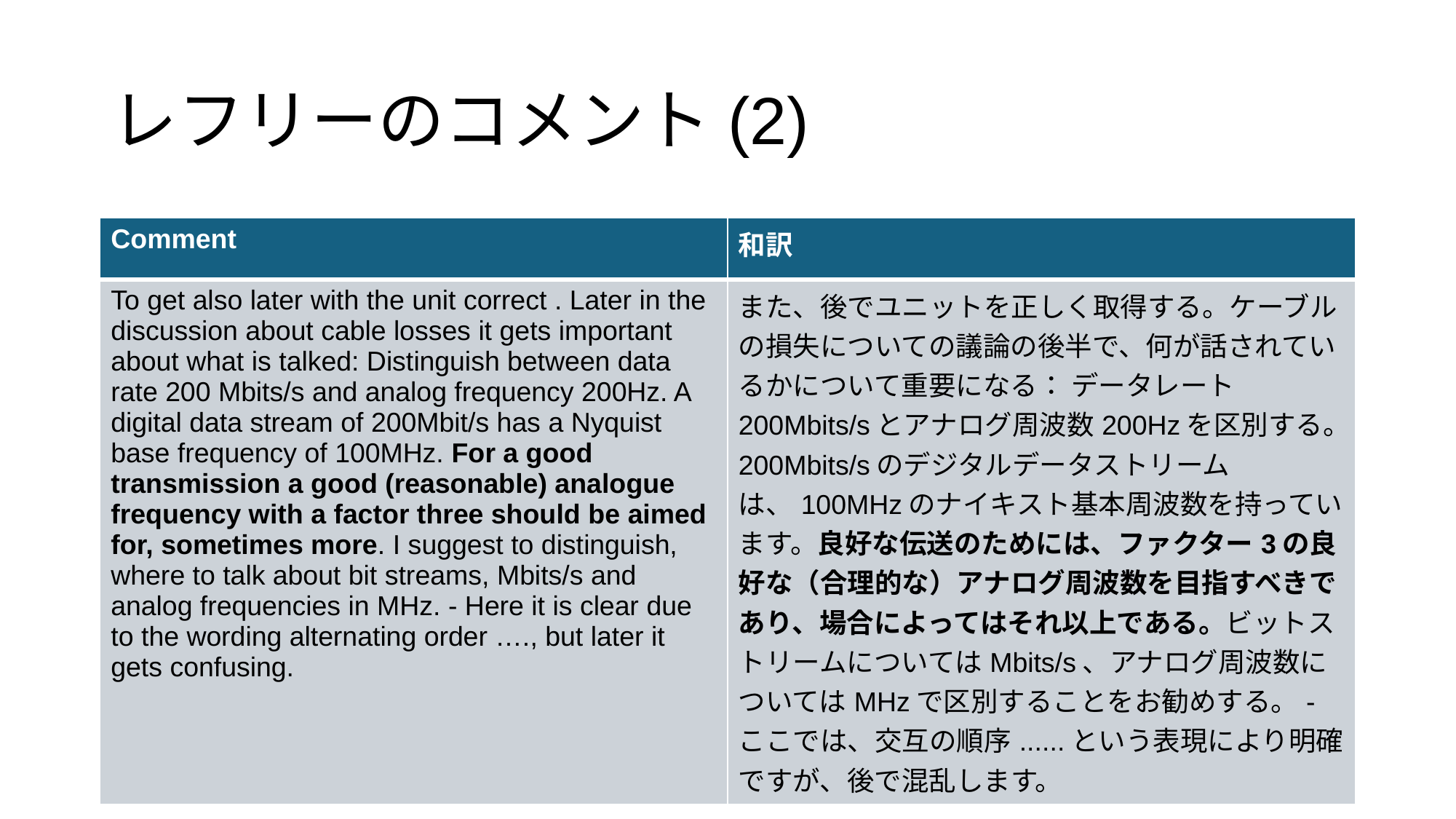

# レフリーのコメント(2)
| Comment | 和訳 |
| --- | --- |
| To get also later with the unit correct . Later in the discussion about cable losses it gets important about what is talked: Distinguish between data rate 200 Mbits/s and analog frequency 200Hz. A digital data stream of 200Mbit/s has a Nyquist base frequency of 100MHz. For a good transmission a good (reasonable) analogue frequency with a factor three should be aimed for, sometimes more. I suggest to distinguish, where to talk about bit streams, Mbits/s and analog frequencies in MHz. - Here it is clear due to the wording alternating order …., but later it gets confusing. | また、後でユニットを正しく取得する。ケーブルの損失についての議論の後半で、何が話されているかについて重要になる： データレート200Mbits/sとアナログ周波数200Hzを区別する。200Mbits/sのデジタルデータストリームは、100MHzのナイキスト基本周波数を持っています。良好な伝送のためには、ファクター3の良好な（合理的な）アナログ周波数を目指すべきであり、場合によってはそれ以上である。ビットストリームについてはMbits/s、アナログ周波数についてはMHzで区別することをお勧めする。- ここでは、交互の順序......という表現により明確ですが、後で混乱します。 |